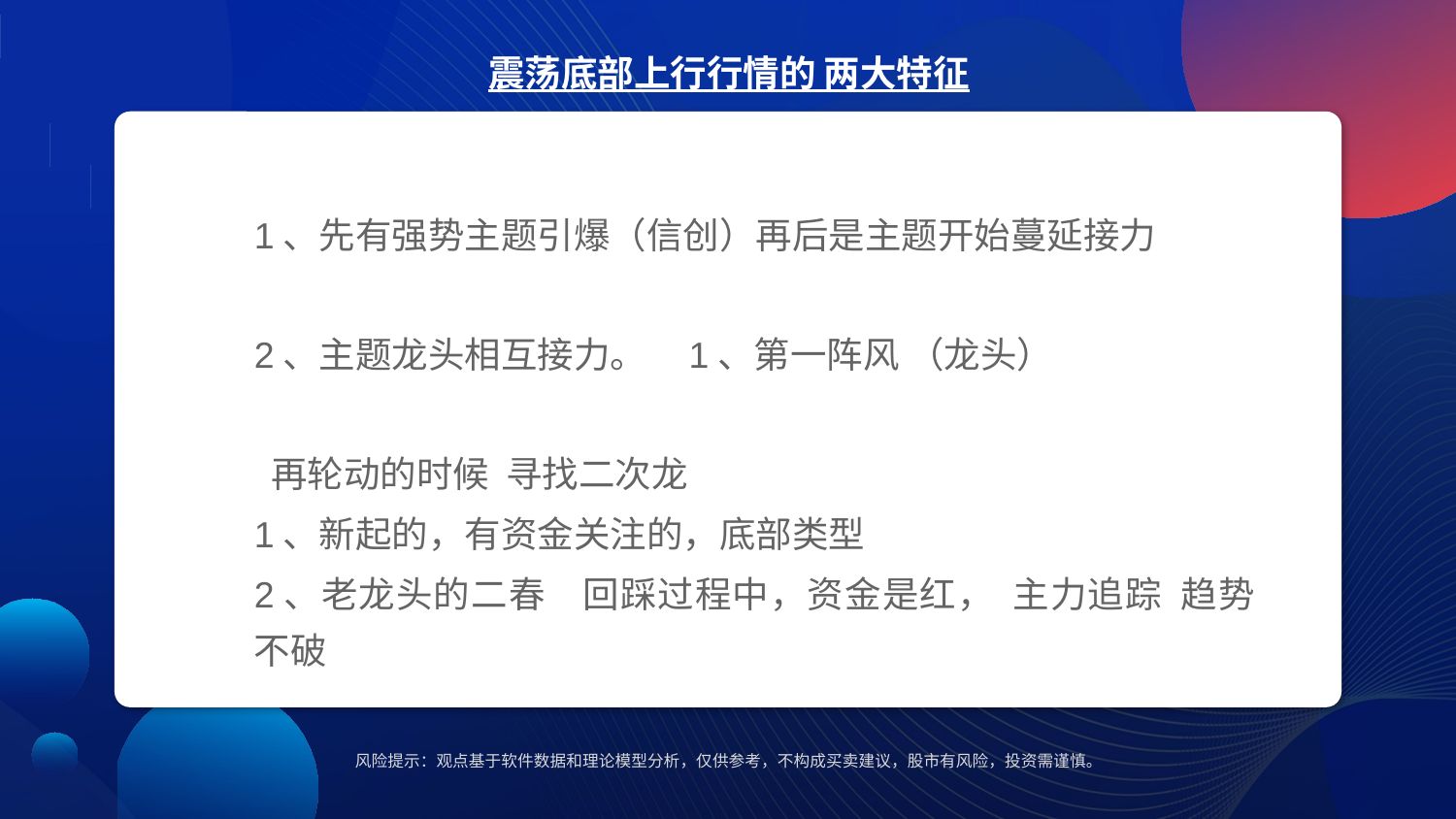

震荡底部上行行情的 两大特征

1、先有强势主题引爆（信创）再后是主题开始蔓延接力

2、主题龙头相互接力。    1、第一阵风 （龙头）

 再轮动的时候  寻找二次龙
1、新起的，有资金关注的，底部类型
2、老龙头的二春    回踩过程中，资金是红，  主力追踪  趋势不破